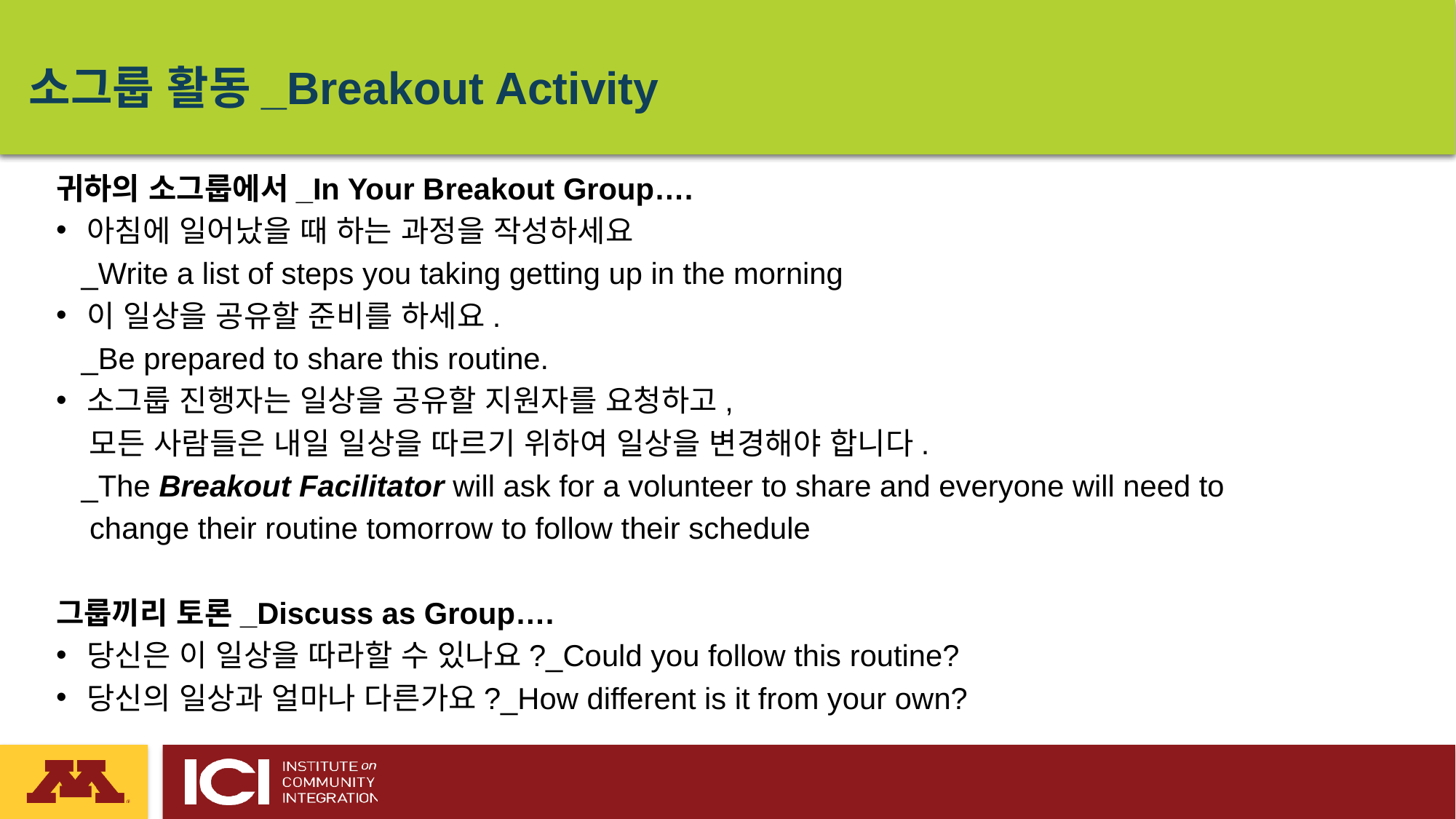

소그룹 활동_Breakout Activity
귀하의 소그룹에서_In Your Breakout Group….
아침에 일어났을 때 하는 과정을 작성하세요
   _Write a list of steps you taking getting up in the morning
이 일상을 공유할 준비를 하세요.
   _Be prepared to share this routine.
소그룹 진행자는 일상을 공유할 지원자를 요청하고,
   모든 사람들은 내일 일상을 따르기 위하여 일상을 변경해야 합니다.
   _The Breakout Facilitator will ask for a volunteer to share and everyone will need to
    change their routine tomorrow to follow their schedule

그룹끼리 토론_Discuss as Group….
당신은 이 일상을 따라할 수 있나요?_Could you follow this routine?
당신의 일상과 얼마나 다른가요?_How different is it from your own?